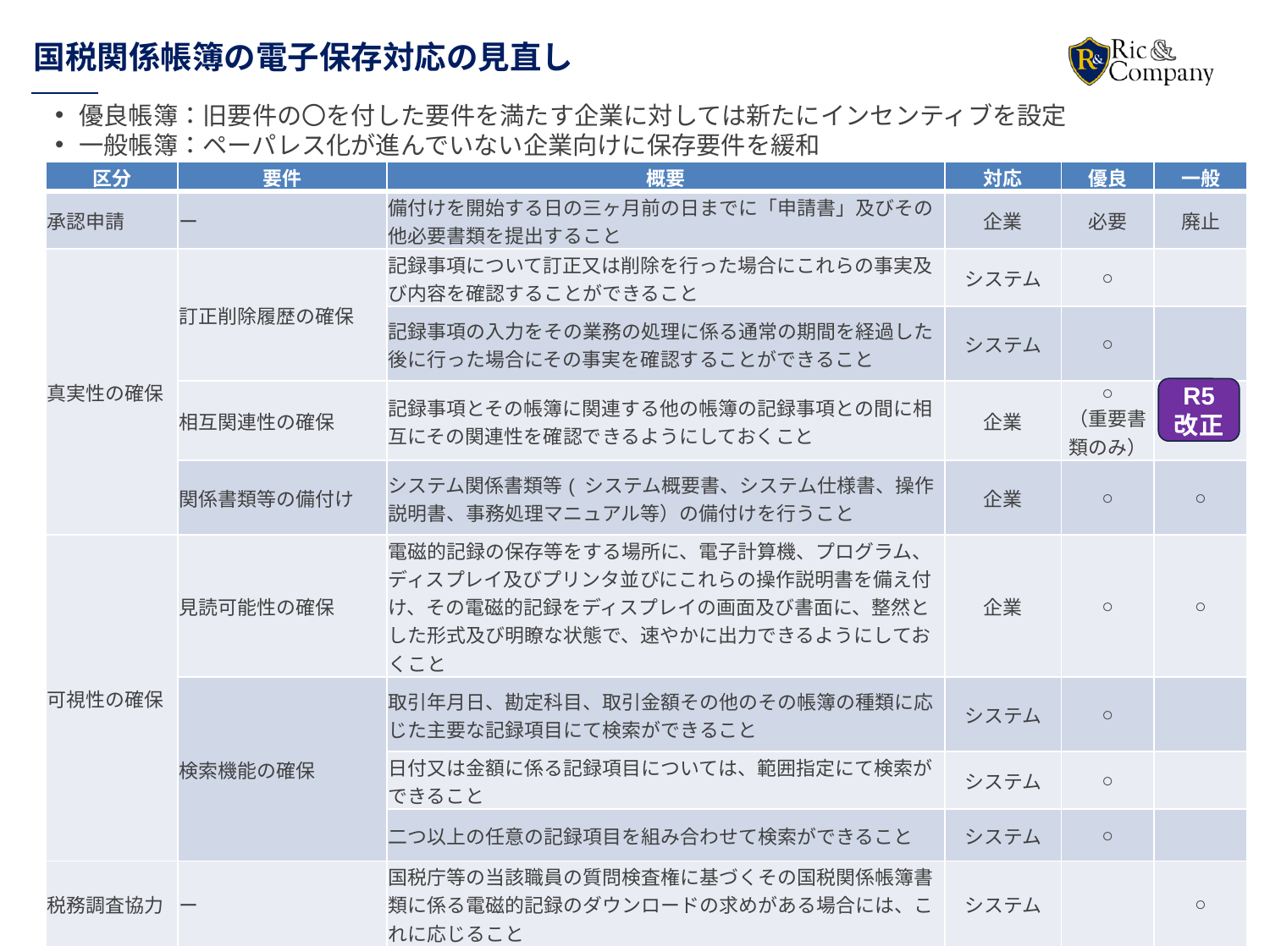

# 国税関係帳簿の電子保存対応の見直し
優良帳簿：旧要件の〇を付した要件を満たす企業に対しては新たにインセンティブを設定
一般帳簿：ペーパレス化が進んでいない企業向けに保存要件を緩和
| 区分 | 要件 | 概要 | 対応 | 優良 | 一般 |
| --- | --- | --- | --- | --- | --- |
| 承認申請 | ー | 備付けを開始する日の三ヶ月前の日までに「申請書」及びその他必要書類を提出すること | 企業 | 必要 | 廃止 |
| 真実性の確保 | 訂正削除履歴の確保 | 記録事項について訂正又は削除を行った場合にこれらの事実及び内容を確認することができること | システム | ○ |  |
|  |  | 記録事項の入力をその業務の処理に係る通常の期間を経過した後に行った場合にその事実を確認することができること | システム | ○ |  |
|  | 相互関連性の確保 | 記録事項とその帳簿に関連する他の帳簿の記録事項との間に相互にその関連性を確認できるようにしておくこと | 企業 | ○ （重要書類のみ） |  |
|  | 関係書類等の備付け | システム関係書類等( システム概要書、システム仕様書、操作説明書、事務処理マニュアル等）の備付けを行うこと | 企業 | ○ | ○ |
| 可視性の確保 | 見読可能性の確保 | 電磁的記録の保存等をする場所に、電子計算機、プログラム、ディスプレイ及びプリンタ並びにこれらの操作説明書を備え付け、その電磁的記録をディスプレイの画面及び書面に、整然とした形式及び明瞭な状態で、速やかに出力できるようにしておくこと | 企業 | ○ | ○ |
|  | 検索機能の確保 | 取引年月日、勘定科目、取引金額その他のその帳簿の種類に応じた主要な記録項目にて検索ができること | システム | ○ |  |
|  |  | 日付又は金額に係る記録項目については、範囲指定にて検索ができること | システム | ○ |  |
|  |  | 二つ以上の任意の記録項目を組み合わせて検索ができること | システム | ○ |  |
| 税務調査協力 | ー | 国税庁等の当該職員の質問検査権に基づくその国税関係帳簿書類に係る電磁的記録のダウンロードの求めがある場合には、これに応じること | システム |  | ○ |
R5
改正